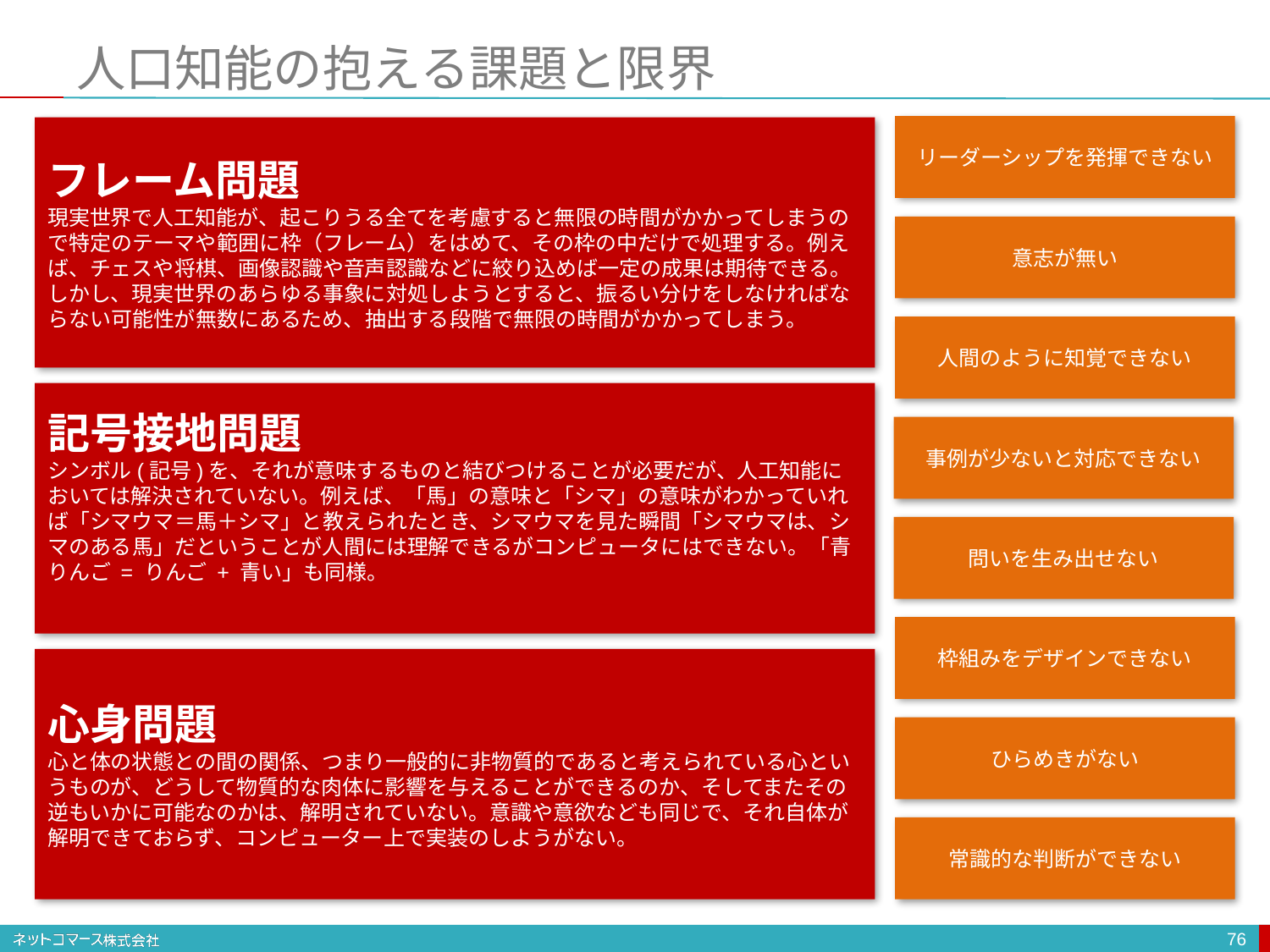

# 人口知能の抱える課題と限界
リーダーシップを発揮できない
フレーム問題
現実世界で人工知能が、起こりうる全てを考慮すると無限の時間がかかってしまうので特定のテーマや範囲に枠（フレーム）をはめて、その枠の中だけで処理する。例えば、チェスや将棋、画像認識や音声認識などに絞り込めば一定の成果は期待できる。しかし、現実世界のあらゆる事象に対処しようとすると、振るい分けをしなければならない可能性が無数にあるため、抽出する段階で無限の時間がかかってしまう。
意志が無い
人間のように知覚できない
記号接地問題
シンボル(記号)を、それが意味するものと結びつけることが必要だが、人工知能においては解決されていない。例えば、「馬」の意味と「シマ」の意味がわかっていれば「シマウマ＝馬＋シマ」と教えられたとき、シマウマを見た瞬間「シマウマは、シマのある馬」だということが人間には理解できるがコンピュータにはできない。「青りんご = りんご + 青い」も同様。

事例が少ないと対応できない
問いを生み出せない
枠組みをデザインできない
心身問題
心と体の状態との間の関係、つまり一般的に非物質的であると考えられている心というものが、どうして物質的な肉体に影響を与えることができるのか、そしてまたその逆もいかに可能なのかは、解明されていない。意識や意欲なども同じで、それ自体が解明できておらず、コンピューター上で実装のしようがない。
ひらめきがない
常識的な判断ができない
76